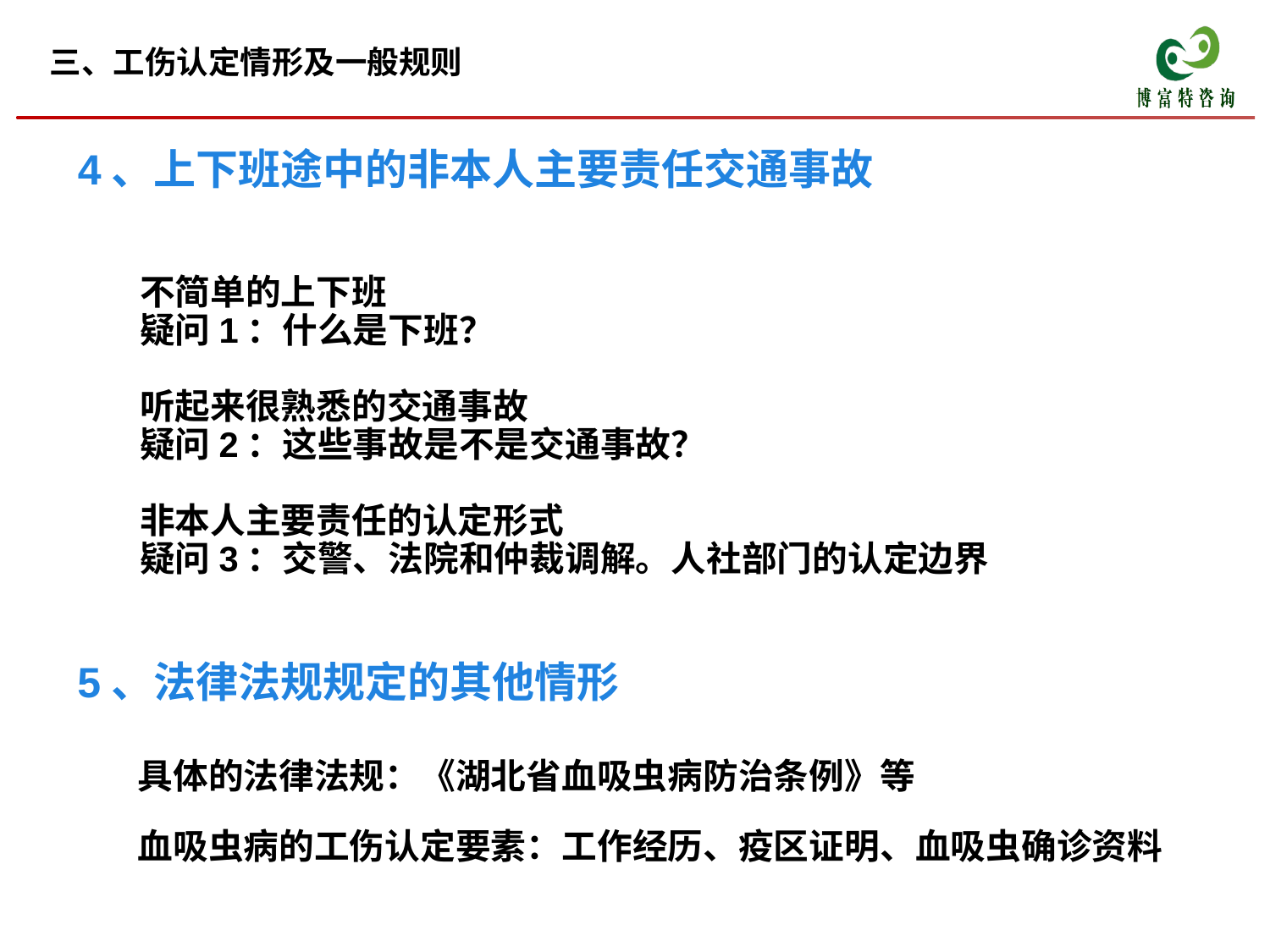

三、工伤认定情形及一般规则
4、上下班途中的非本人主要责任交通事故
不简单的上下班
疑问1：什么是下班？

听起来很熟悉的交通事故
疑问2：这些事故是不是交通事故？

非本人主要责任的认定形式
疑问3：交警、法院和仲裁调解。人社部门的认定边界
5、法律法规规定的其他情形
具体的法律法规：《湖北省血吸虫病防治条例》等
血吸虫病的工伤认定要素：工作经历、疫区证明、血吸虫确诊资料